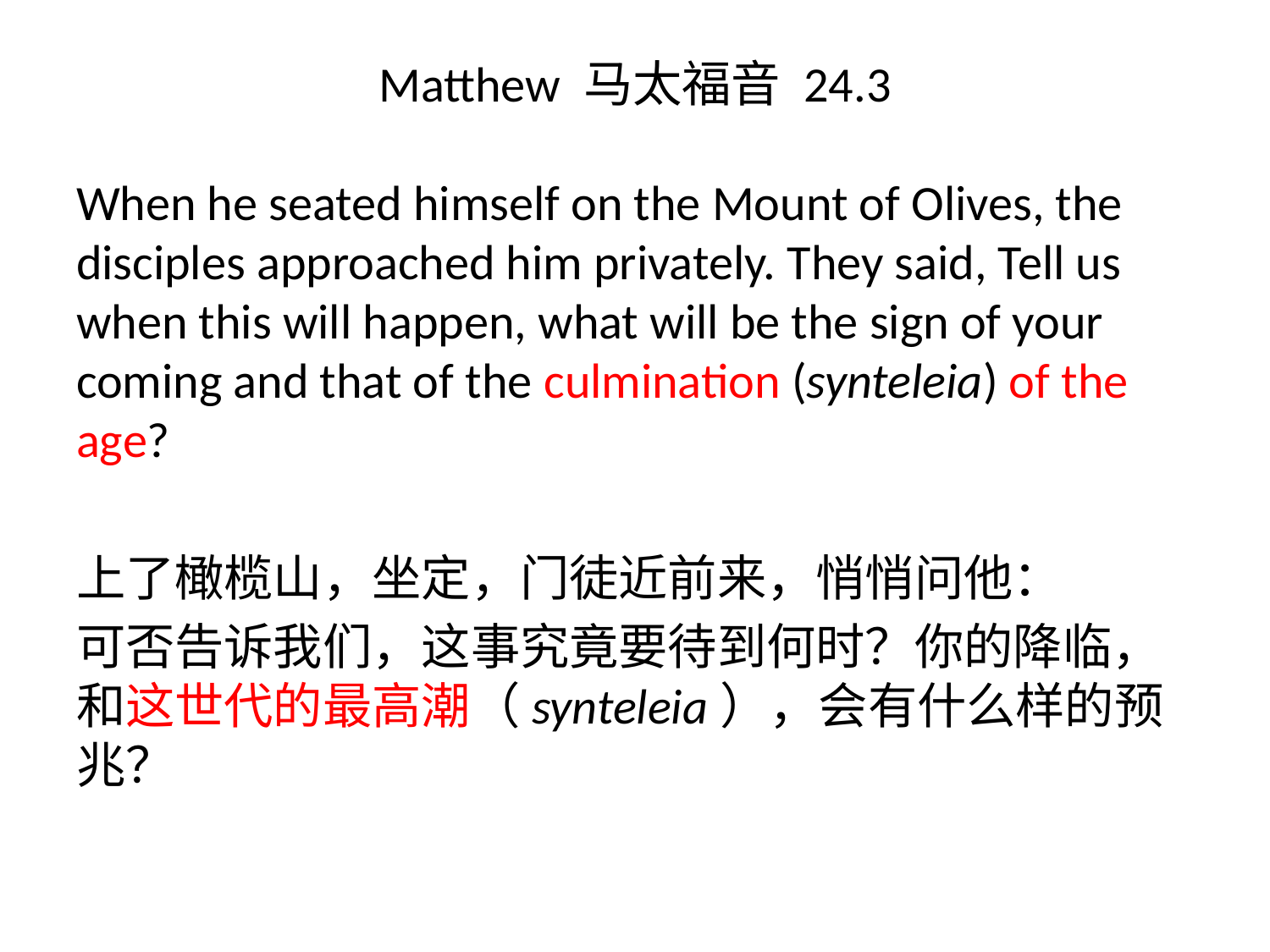

# Matthew 马太福音 24.3
When he seated himself on the Mount of Olives, the disciples approached him privately. They said, Tell us when this will happen, what will be the sign of your coming and that of the culmination (synteleia) of the age?

上了橄榄山，坐定，门徒近前来，悄悄问他：
可否告诉我们，这事究竟要待到何时？你的降临，和这世代的最高潮（synteleia），会有什么样的预兆？